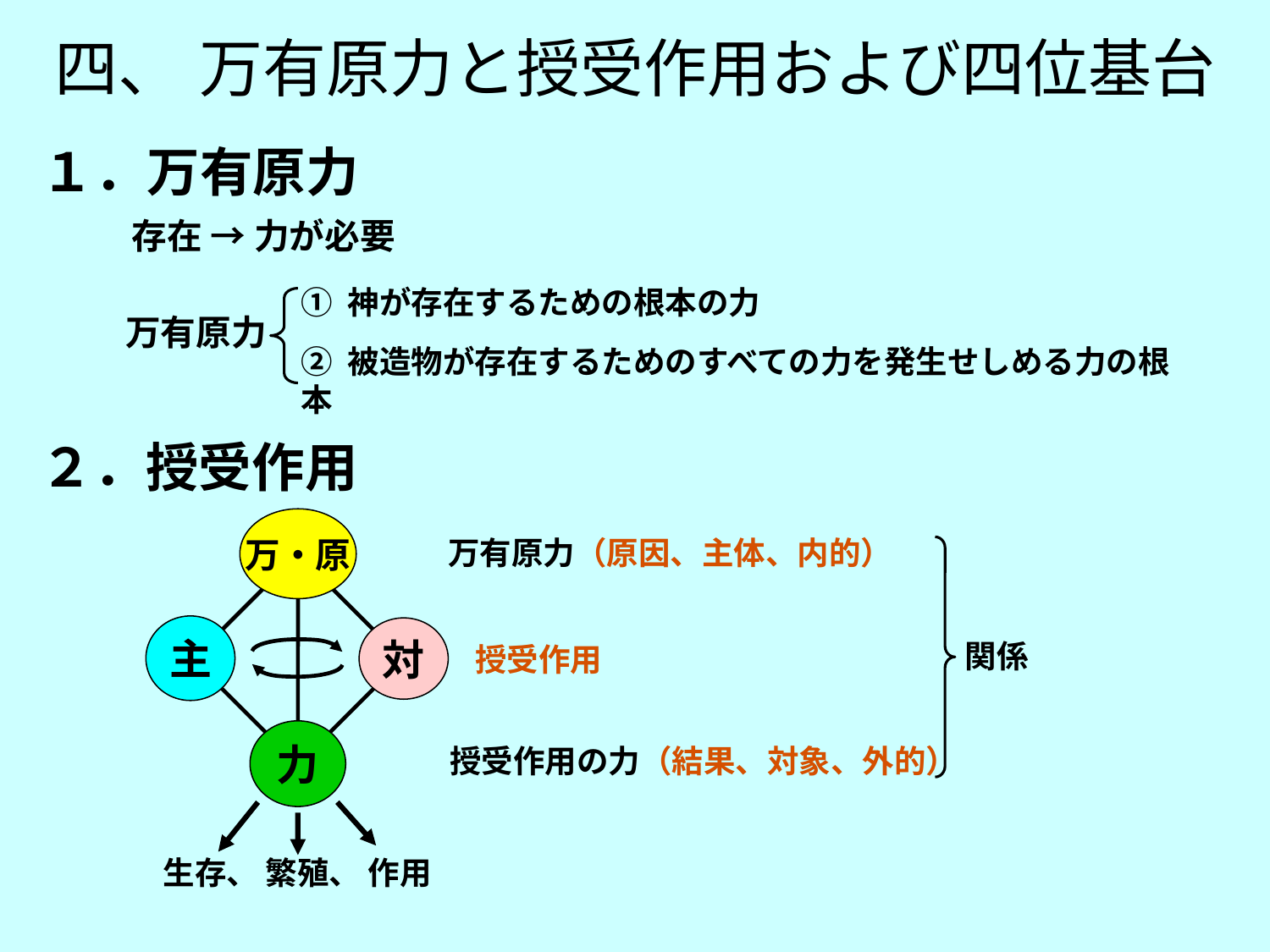

四、 万有原力と授受作用および四位基台
１．万有原力
存在 → 力が必要
① 神が存在するための根本の力
② 被造物が存在するためのすべての力を発生せしめる力の根本

万有原力
２．授受作用
万・原
万有原力（原因、主体、内的）

主
対
関係
授受作用
力
授受作用の力（結果、対象、外的）

生存、 繁殖、 作用